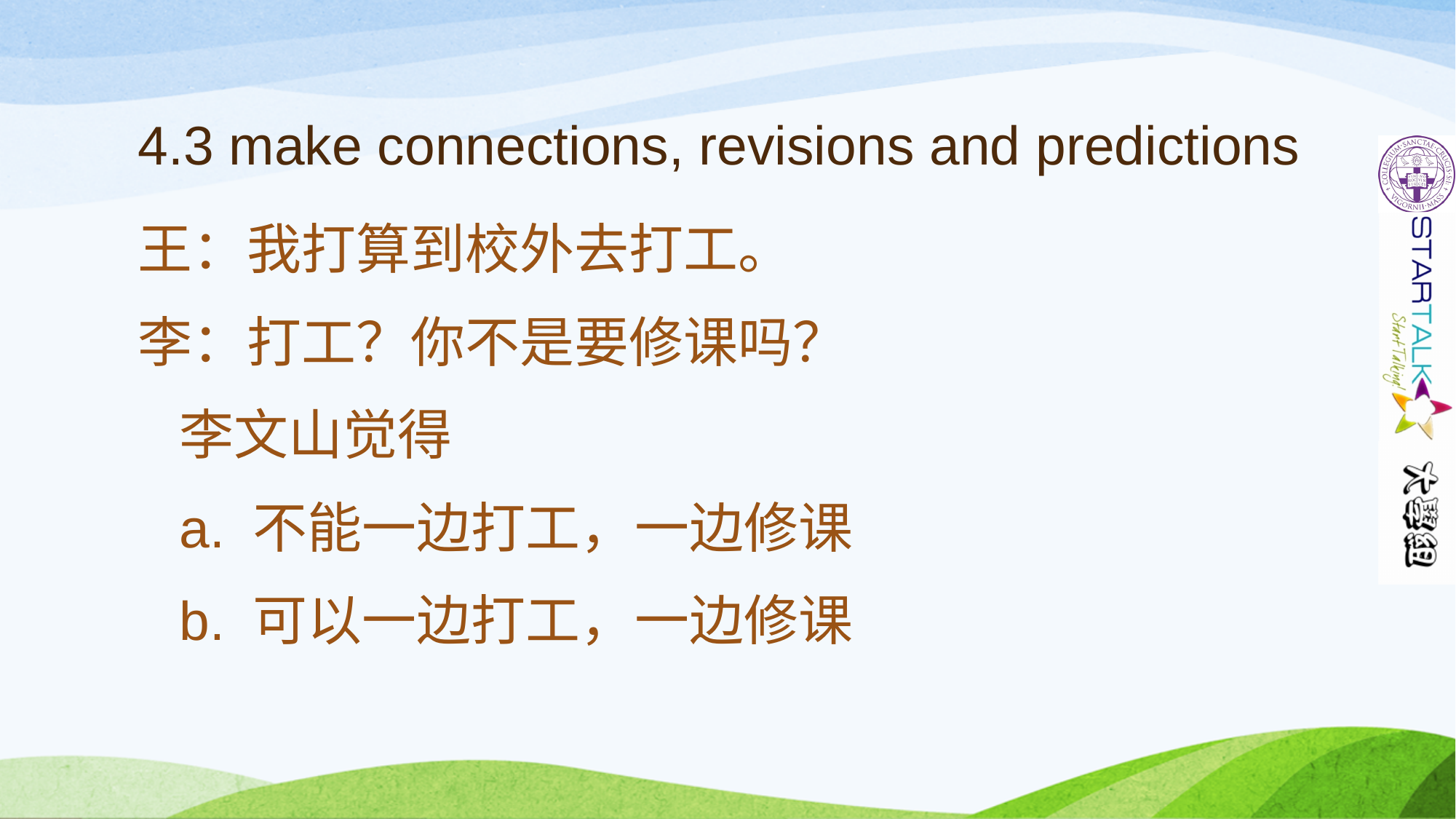

# 4.3 make connections, revisions and predictions
王：我打算到校外去打工。
李：打工？你不是要修课吗？
	李文山觉得
	a. 不能一边打工，一边修课
	b. 可以一边打工，一边修课